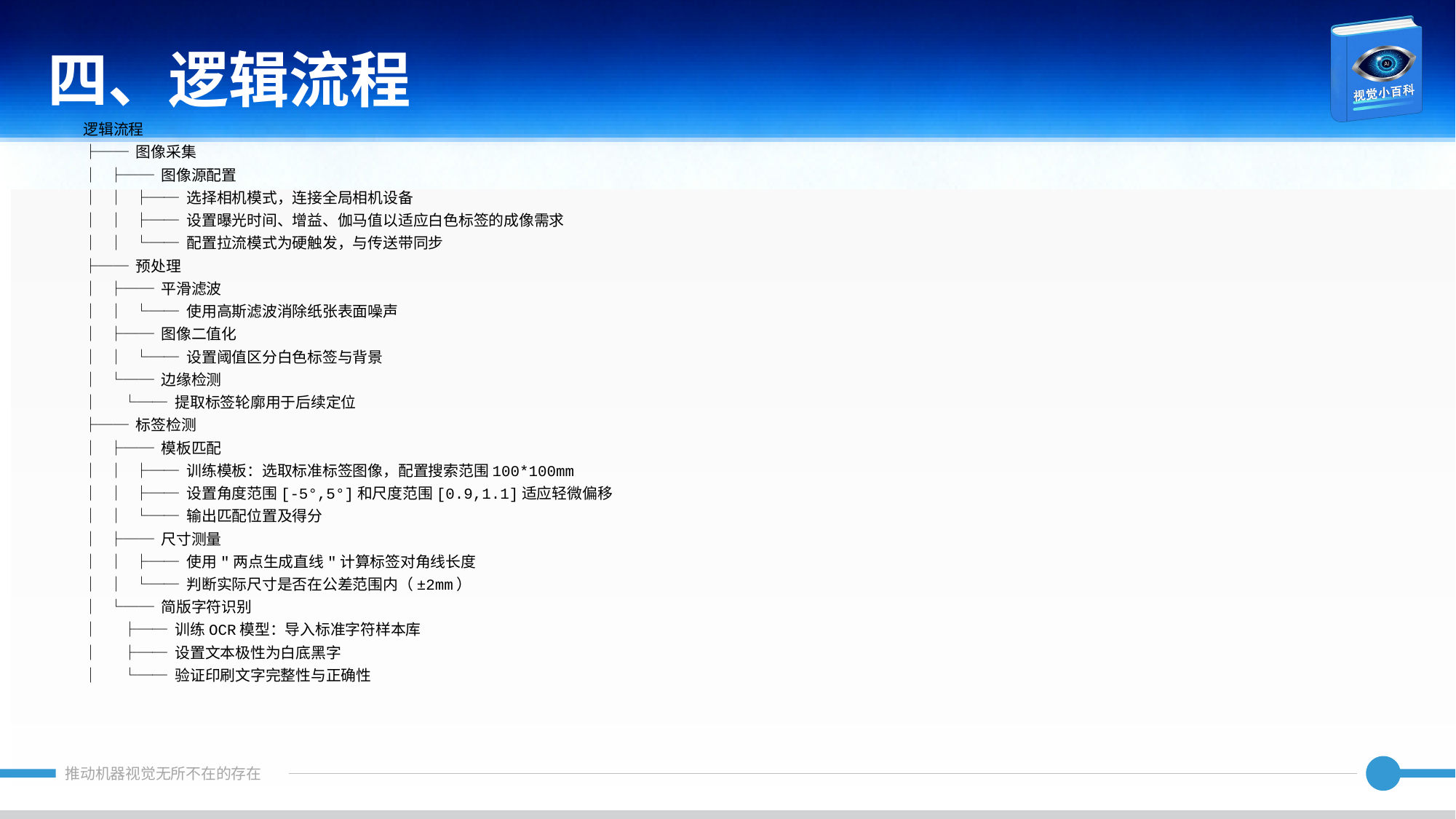

四、逻辑流程

逻辑流程
├── 图像采集
│   ├── 图像源配置
│   │   ├── 选择相机模式，连接全局相机设备
│   │   ├── 设置曝光时间、增益、伽马值以适应白色标签的成像需求
│   │   └── 配置拉流模式为硬触发，与传送带同步
├── 预处理
│   ├── 平滑滤波
│   │   └── 使用高斯滤波消除纸张表面噪声
│   ├── 图像二值化
│   │   └── 设置阈值区分白色标签与背景
│   └── 边缘检测
│       └── 提取标签轮廓用于后续定位
├── 标签检测
│   ├── 模板匹配
│   │   ├── 训练模板：选取标准标签图像，配置搜索范围100*100mm
│   │   ├── 设置角度范围[-5°,5°]和尺度范围[0.9,1.1]适应轻微偏移
│   │   └── 输出匹配位置及得分
│   ├── 尺寸测量
│   │   ├── 使用"两点生成直线"计算标签对角线长度
│   │   └── 判断实际尺寸是否在公差范围内（±2mm）
│   └── 简版字符识别
│       ├── 训练OCR模型：导入标准字符样本库
│       ├── 设置文本极性为白底黑字
│       └── 验证印刷文字完整性与正确性
9